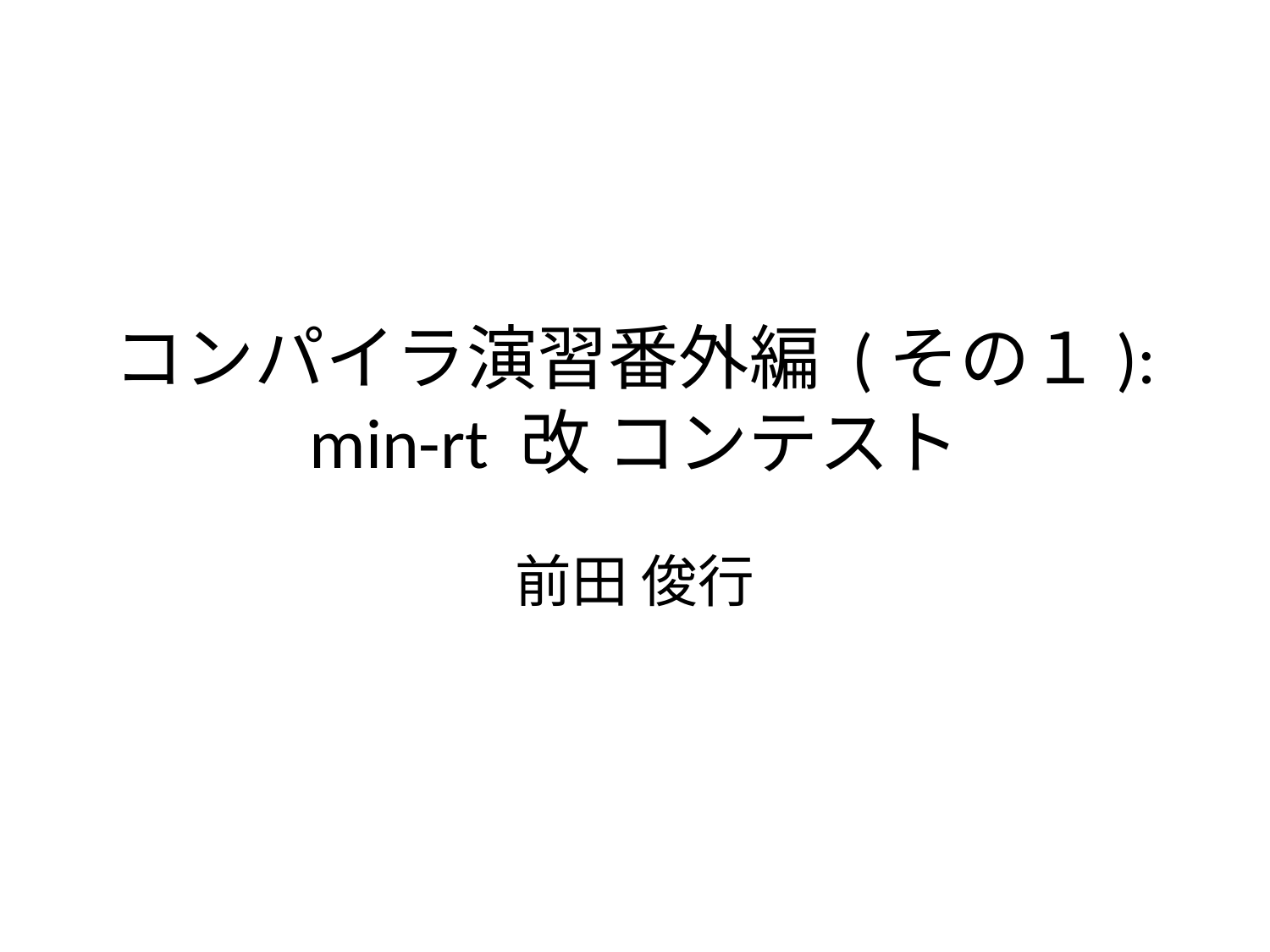

# コンパイラ演習番外編 (その１): min-rt 改 コンテスト
前田 俊行